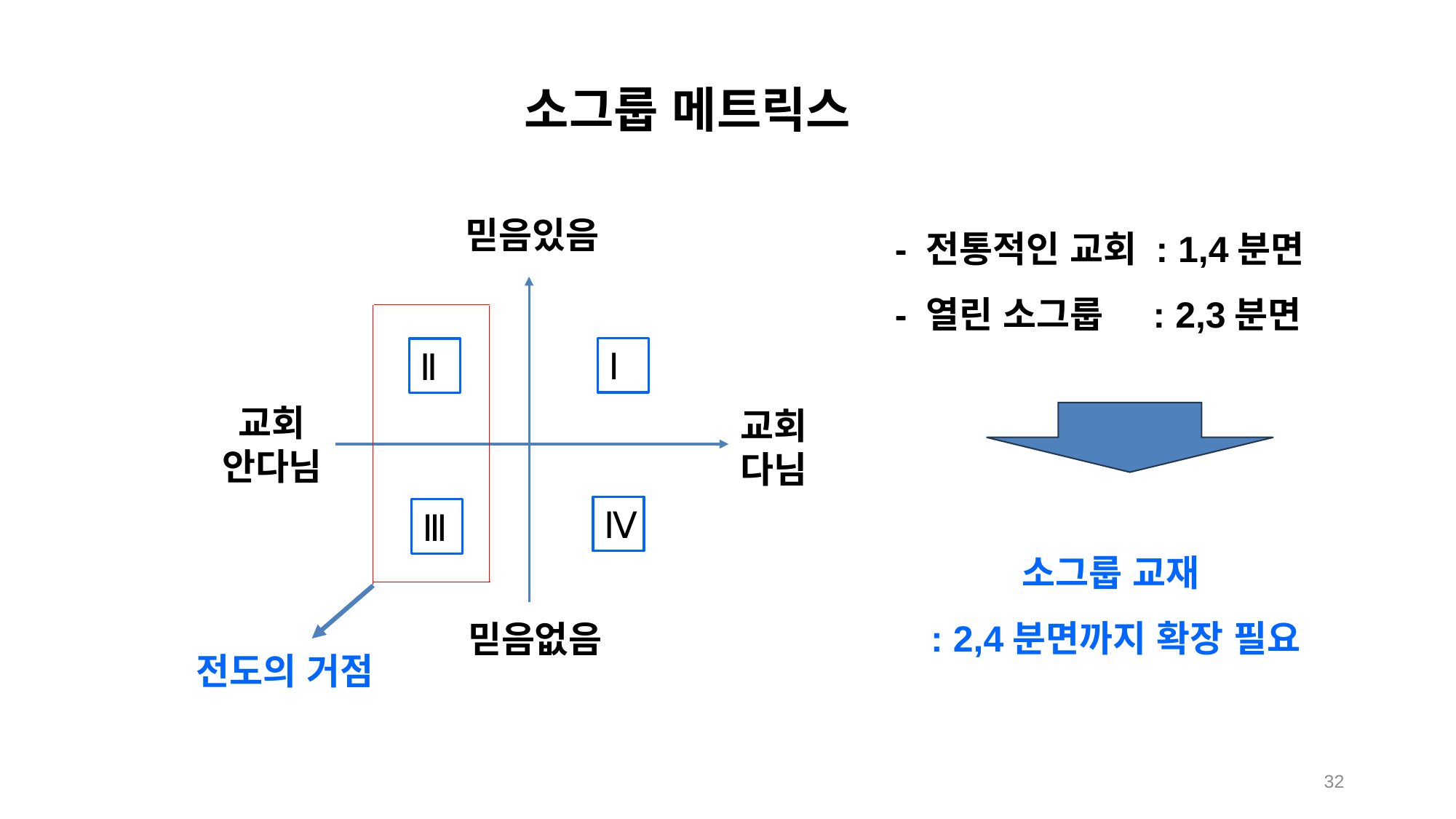

# 소그룹 메트릭스
- 전통적인 교회 : 1,4분면
- 열린 소그룹    : 2,3분면
믿음있음
Ⅰ
Ⅱ
교회
안다님
교회
다님

Ⅳ
Ⅲ
소그룹 교재
: 2,4분면까지 확장 필요
믿음없음
전도의 거점
32